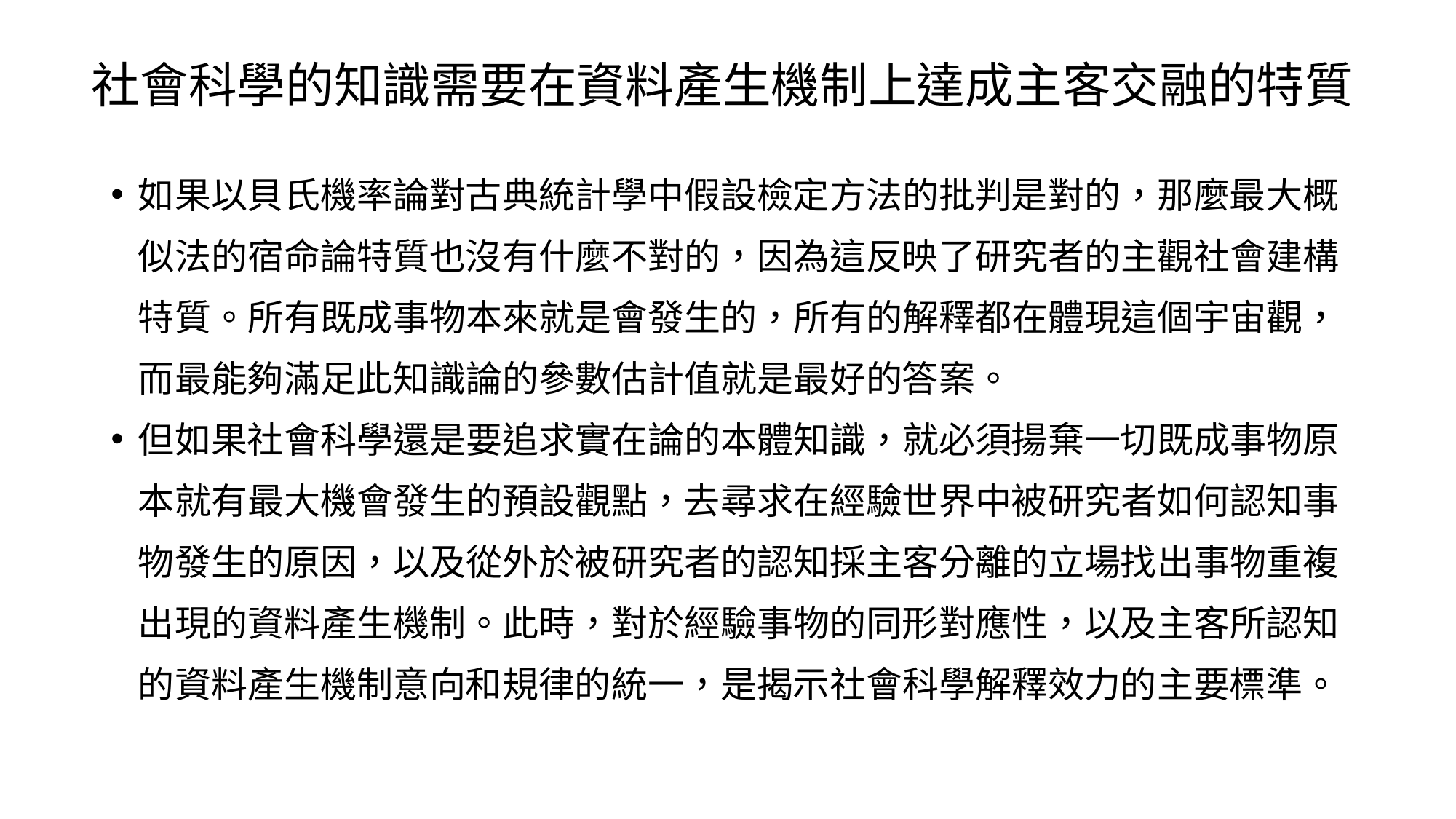

# 社會科學的知識需要在資料產生機制上達成主客交融的特質
如果以貝氏機率論對古典統計學中假設檢定方法的批判是對的，那麼最大概似法的宿命論特質也沒有什麼不對的，因為這反映了研究者的主觀社會建構特質。所有既成事物本來就是會發生的，所有的解釋都在體現這個宇宙觀，而最能夠滿足此知識論的參數估計值就是最好的答案。
但如果社會科學還是要追求實在論的本體知識，就必須揚棄一切既成事物原本就有最大機會發生的預設觀點，去尋求在經驗世界中被研究者如何認知事物發生的原因，以及從外於被研究者的認知採主客分離的立場找出事物重複出現的資料產生機制。此時，對於經驗事物的同形對應性，以及主客所認知的資料產生機制意向和規律的統一，是揭示社會科學解釋效力的主要標準。